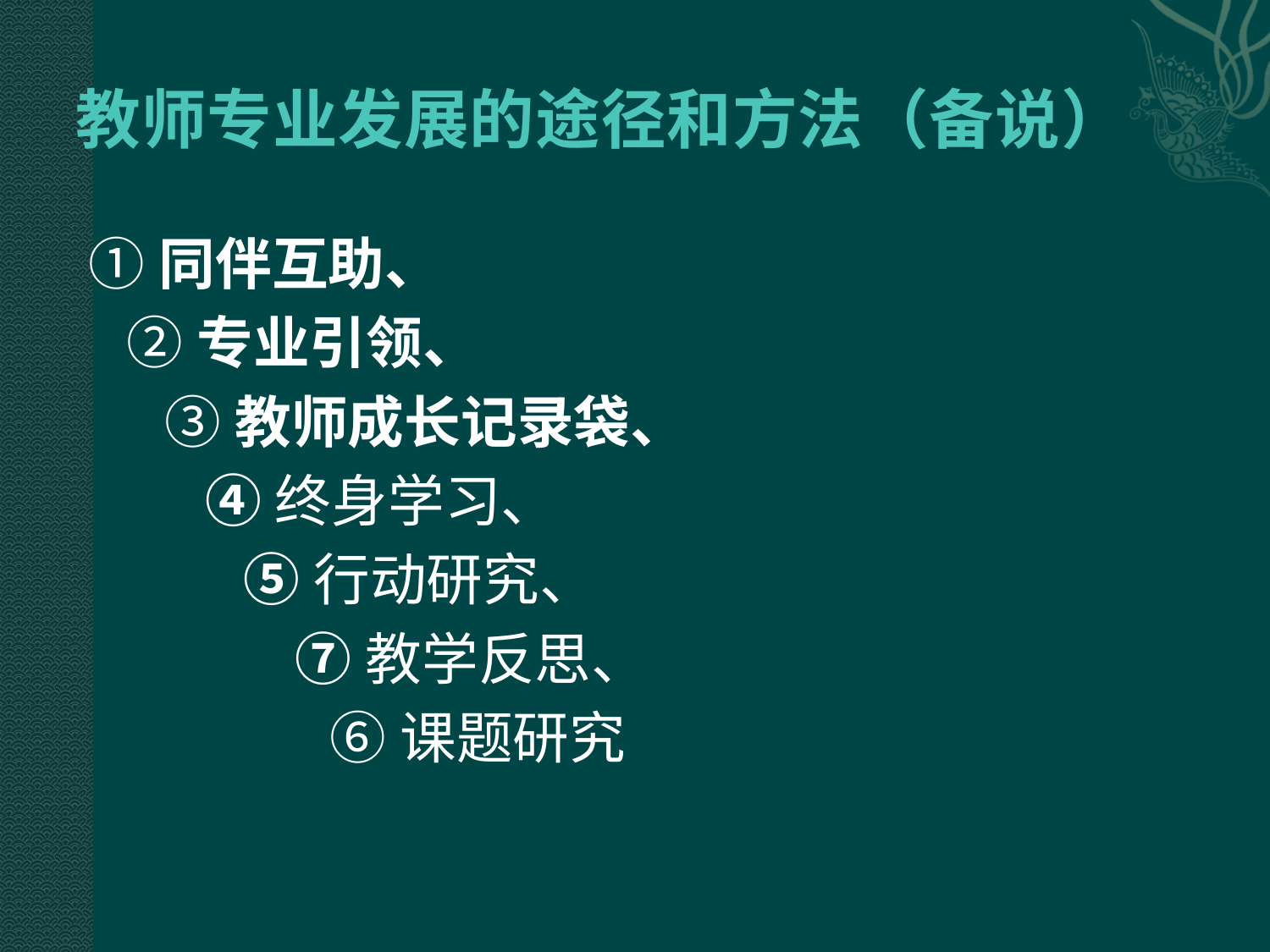

# 教师专业发展的途径和方法（备说）
 ①同伴互助、
    ②专业引领、
       ③教师成长记录袋、
          ④终身学习、
             ⑤行动研究、
                 ⑦教学反思、
                    ⑥课题研究